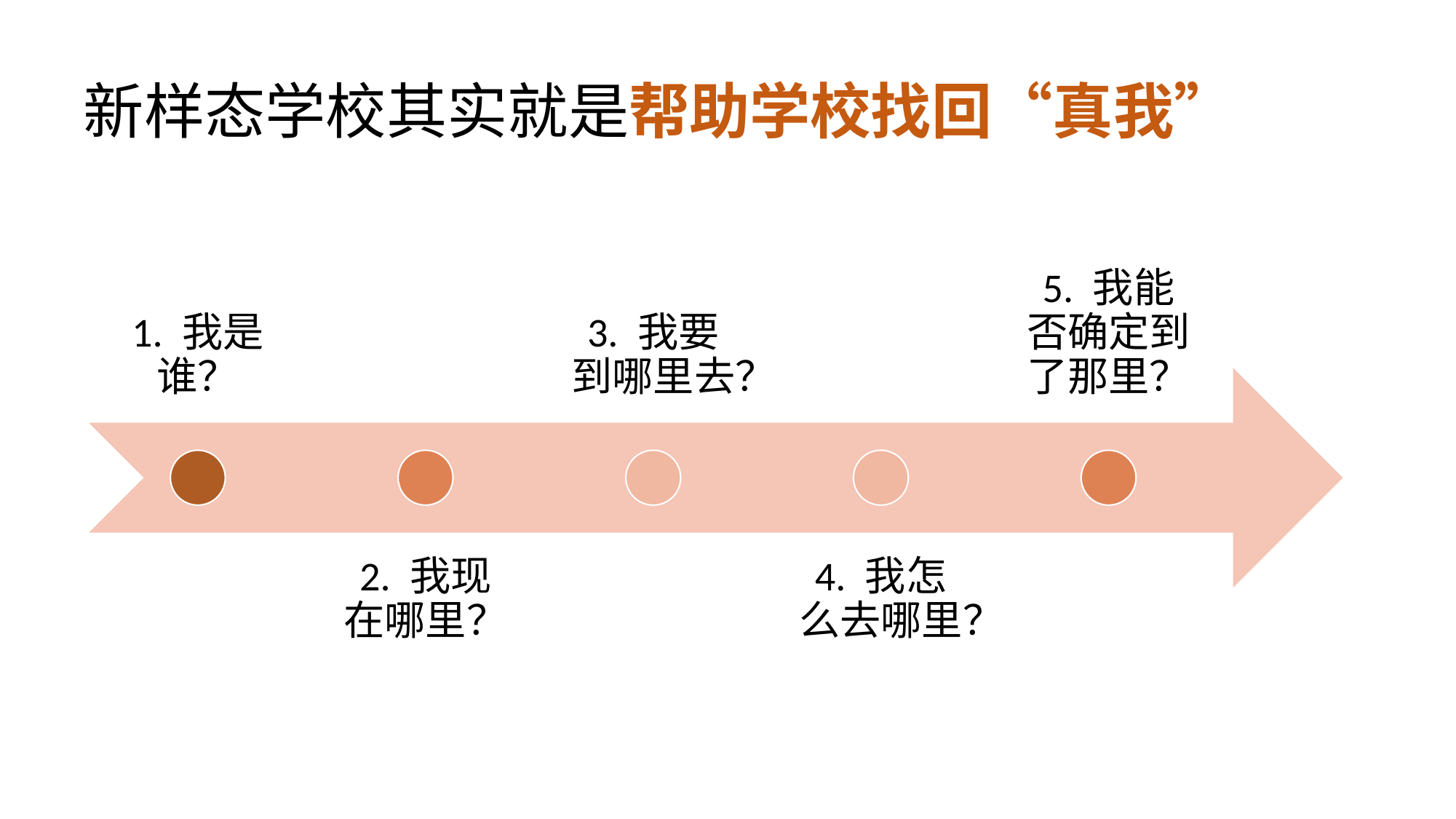

# 新样态学校其实就是帮助学校找回“真我”
1. 我是谁？
2. 我现在哪里？
3. 我要到哪里去？
4. 我怎么去哪里？
5. 我能否确定到了那里？